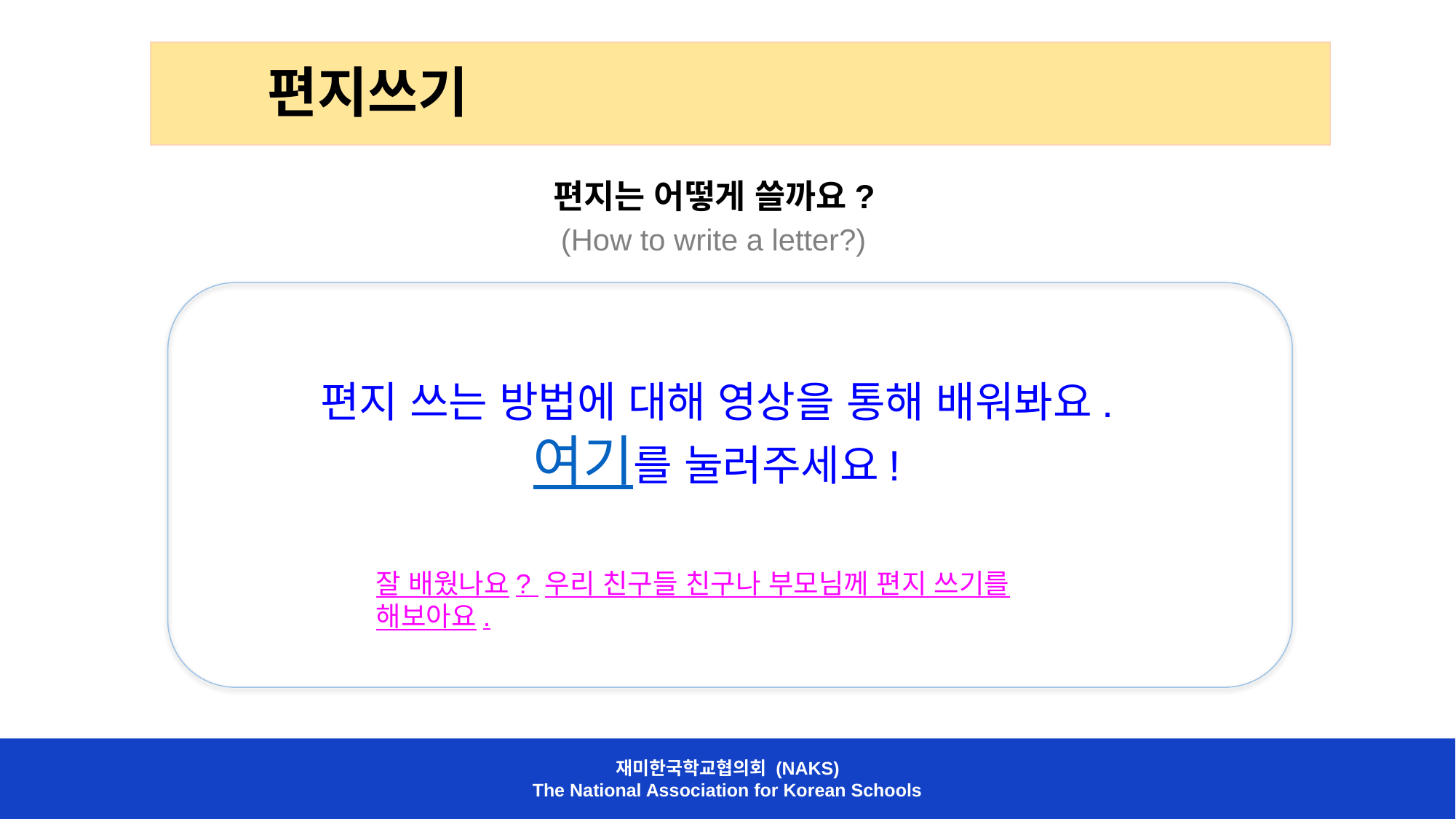

| 편지쓰기 |
| --- |
편지는 어떻게 쓸까요?
(How to write a letter?)

편지 쓰는 방법에 대해 영상을 통해 배워봐요.
여기를 눌러주세요!
잘 배웠나요? 우리 친구들 친구나 부모님께 편지 쓰기를 해보아요.
재미한국학교협의회 (NAKS)
The National Association for Korean Schools